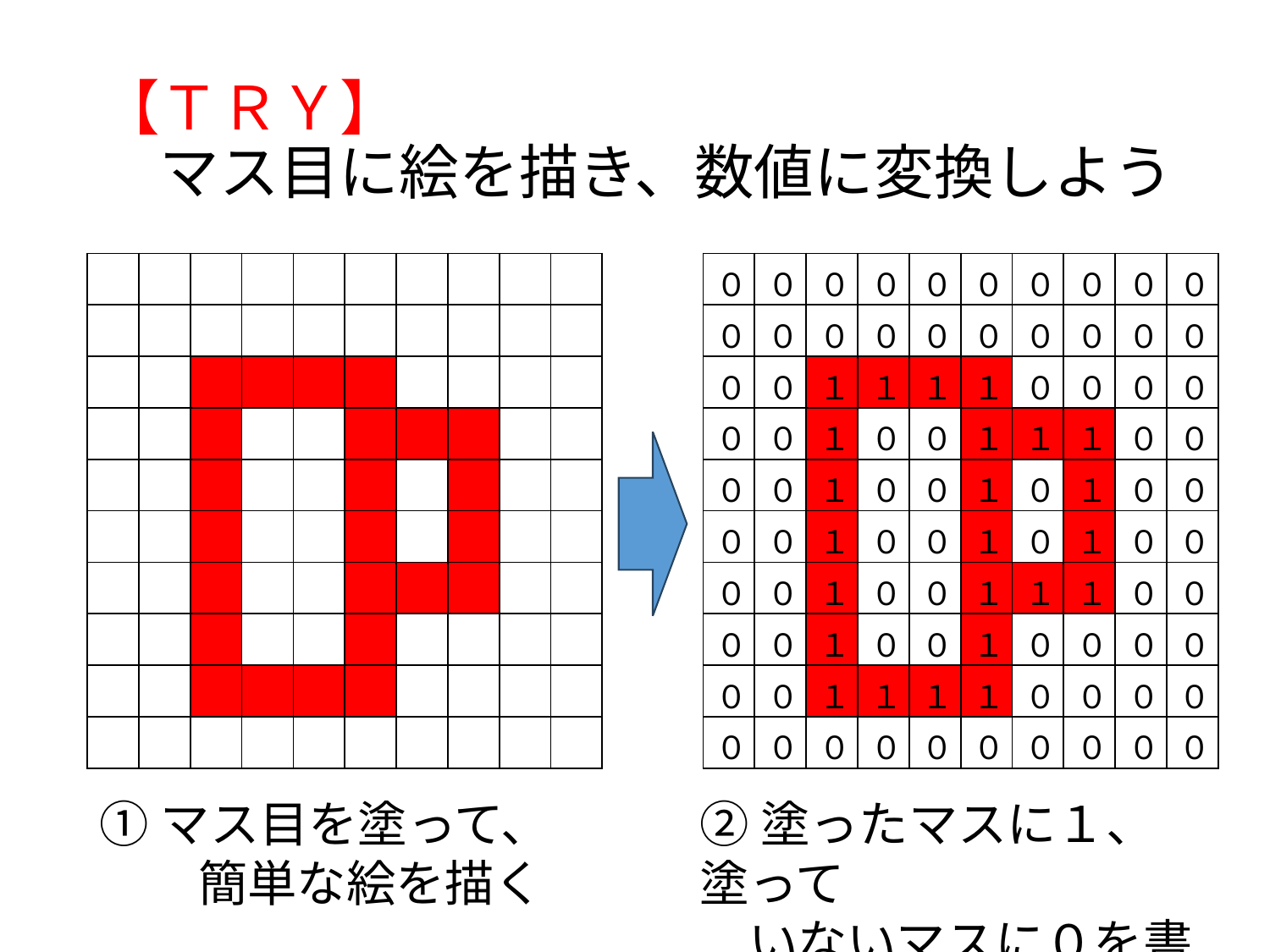

# 【ＴＲＹ】 　マス目に絵を描き、数値に変換しよう
|  |  |  |  |  |  |  |  |  |  |
| --- | --- | --- | --- | --- | --- | --- | --- | --- | --- |
|  |  |  |  |  |  |  |  |  |  |
|  |  |  |  |  |  |  |  |  |  |
|  |  |  |  |  |  |  |  |  |  |
|  |  |  |  |  |  |  |  |  |  |
|  |  |  |  |  |  |  |  |  |  |
|  |  |  |  |  |  |  |  |  |  |
|  |  |  |  |  |  |  |  |  |  |
|  |  |  |  |  |  |  |  |  |  |
|  |  |  |  |  |  |  |  |  |  |
| ０ | ０ | ０ | ０ | ０ | ０ | ０ | ０ | ０ | ０ |
| --- | --- | --- | --- | --- | --- | --- | --- | --- | --- |
| ０ | ０ | ０ | ０ | ０ | ０ | ０ | ０ | ０ | ０ |
| ０ | ０ | １ | １ | １ | １ | ０ | ０ | ０ | ０ |
| ０ | ０ | １ | ０ | ０ | １ | １ | １ | ０ | ０ |
| ０ | ０ | １ | ０ | ０ | １ | ０ | １ | ０ | ０ |
| ０ | ０ | １ | ０ | ０ | １ | ０ | １ | ０ | ０ |
| ０ | ０ | １ | ０ | ０ | １ | １ | １ | ０ | ０ |
| ０ | ０ | １ | ０ | ０ | １ | ０ | ０ | ０ | ０ |
| ０ | ０ | １ | １ | １ | １ | ０ | ０ | ０ | ０ |
| ０ | ０ | ０ | ０ | ０ | ０ | ０ | ０ | ０ | ０ |

①マス目を塗って、
　　簡単な絵を描く
②塗ったマスに１、塗って
　いないマスに０を書く